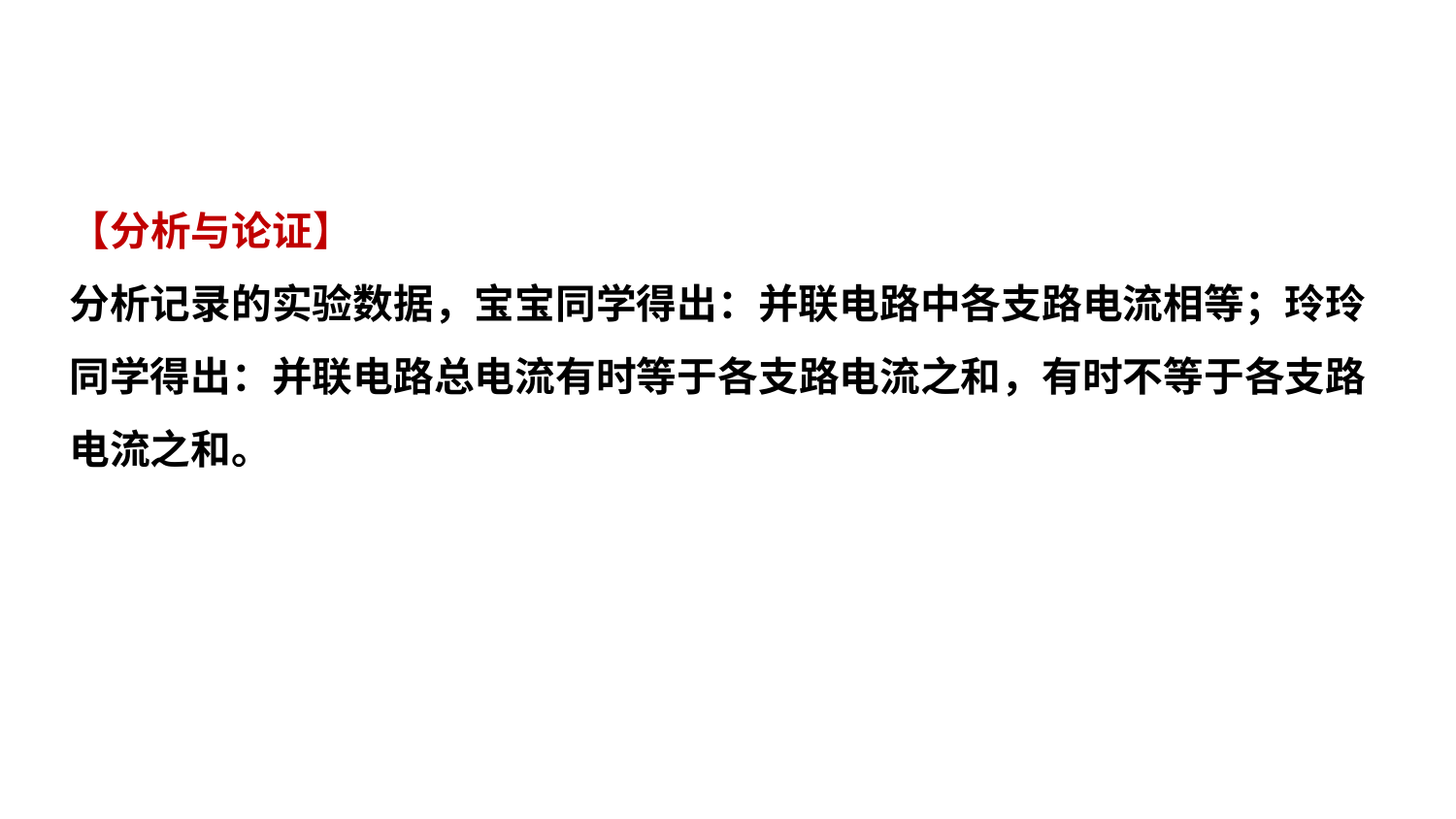

【分析与论证】
分析记录的实验数据，宝宝同学得出：并联电路中各支路电流相等；玲玲同学得出：并联电路总电流有时等于各支路电流之和，有时不等于各支路电流之和。